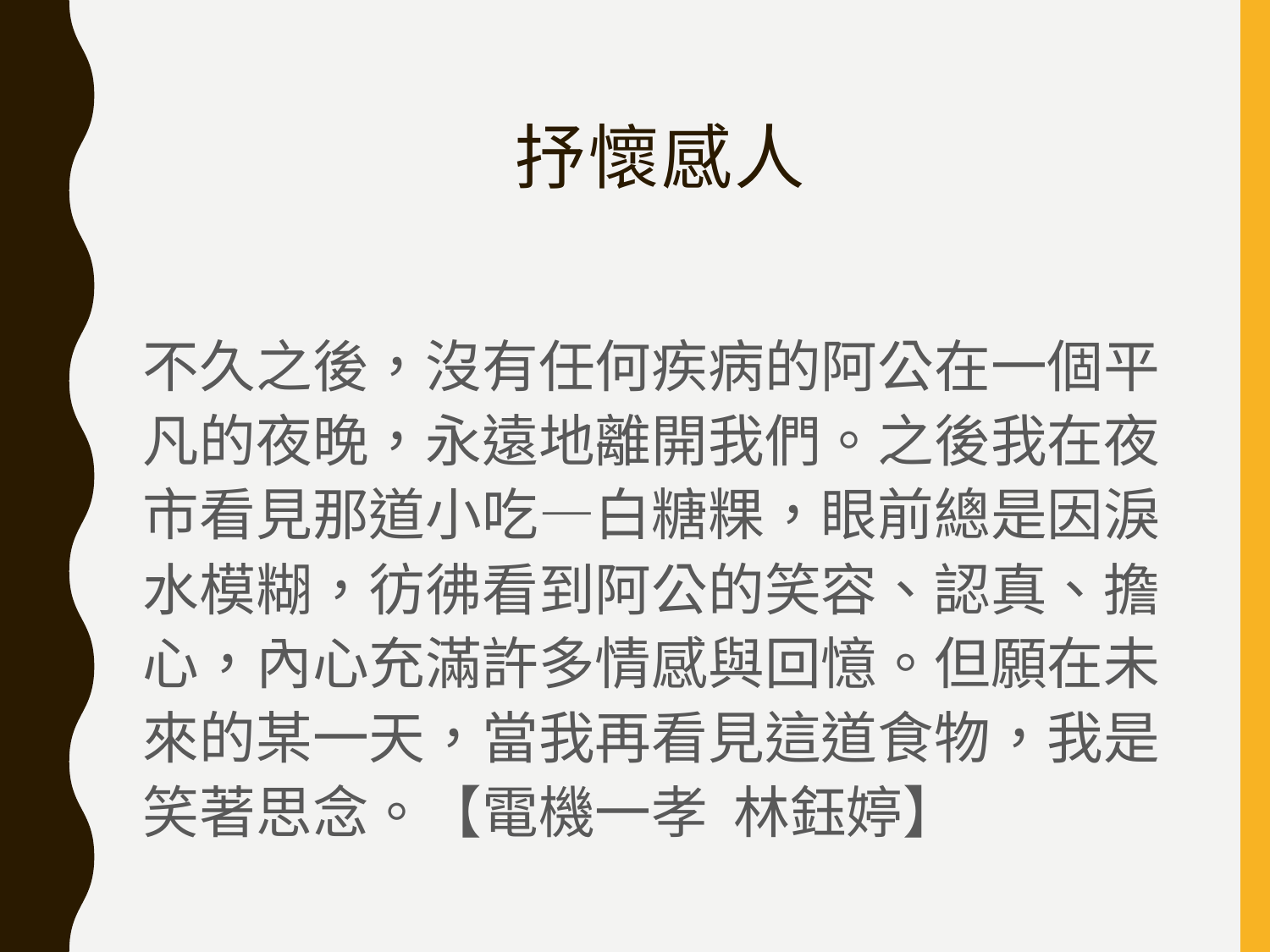

# 抒懷感人
不久之後，沒有任何疾病的阿公在一個平凡的夜晚，永遠地離開我們。之後我在夜市看見那道小吃—白糖粿，眼前總是因淚水模糊，彷彿看到阿公的笑容、認真、擔心，內心充滿許多情感與回憶。但願在未來的某一天，當我再看見這道食物，我是笑著思念。【電機一孝  林鈺婷】